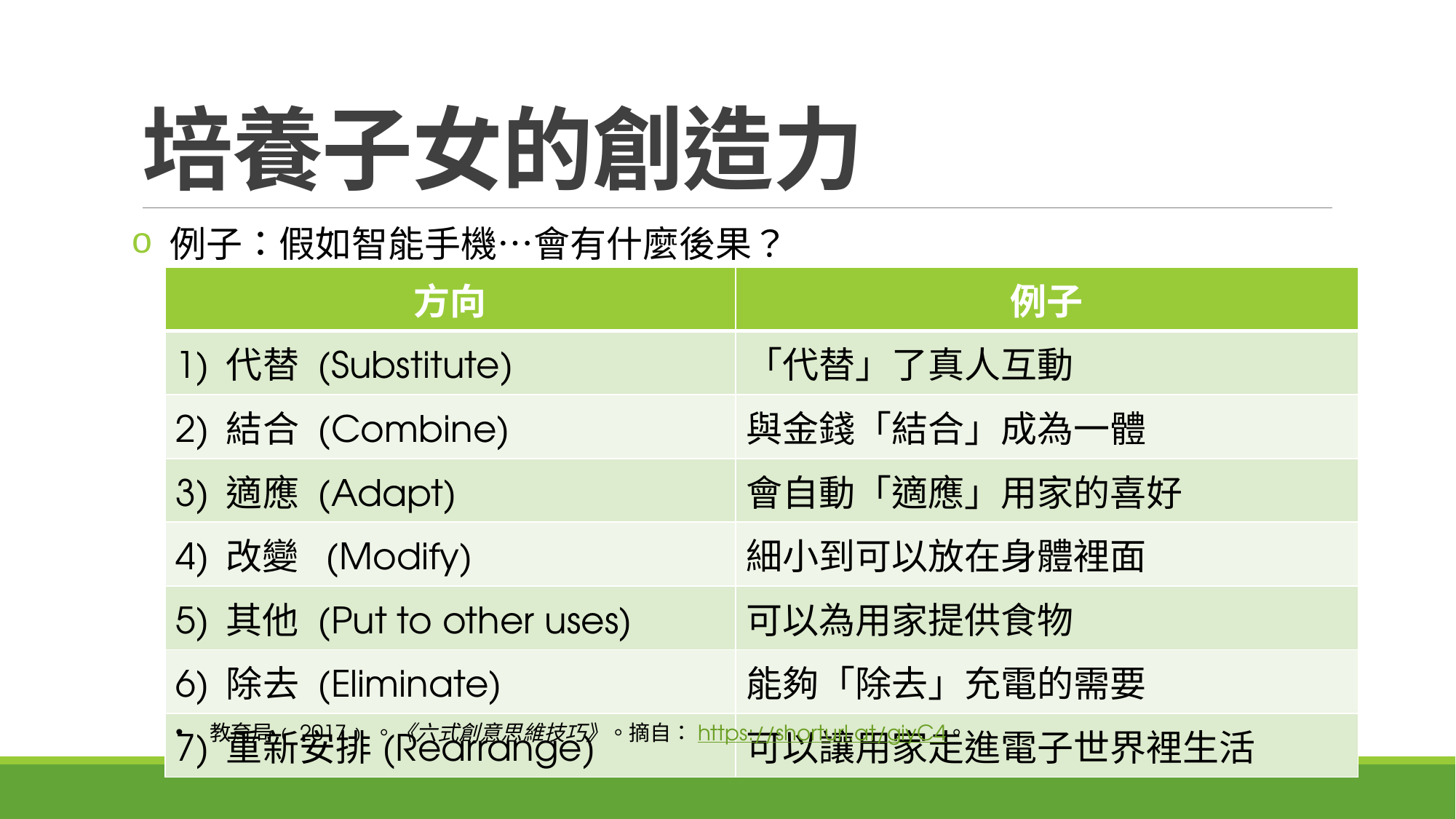

# 培養子女的創造力
 例子：假如智能手機…會有什麼後果？
| 方向 | 例子 |
| --- | --- |
| 1) 代替 (Substitute) | 「代替」了真人互動 |
| 2) 結合 (Combine) | 與金錢「結合」成為一體 |
| 3) 適應 (Adapt) | 會自動「適應」用家的喜好 |
| 4) 改變 (Modify) | 細小到可以放在身體裡面 |
| 5) 其他 (Put to other uses) | 可以為用家提供食物 |
| 6) 除去 (Eliminate) | 能夠「除去」充電的需要 |
| 7) 重新安排(Rearrange) | 可以讓用家走進電子世界裡生活 |
教育局﹙2017﹚。《六式創意思維技巧》。摘自：https://shorturl.at/giyC4。